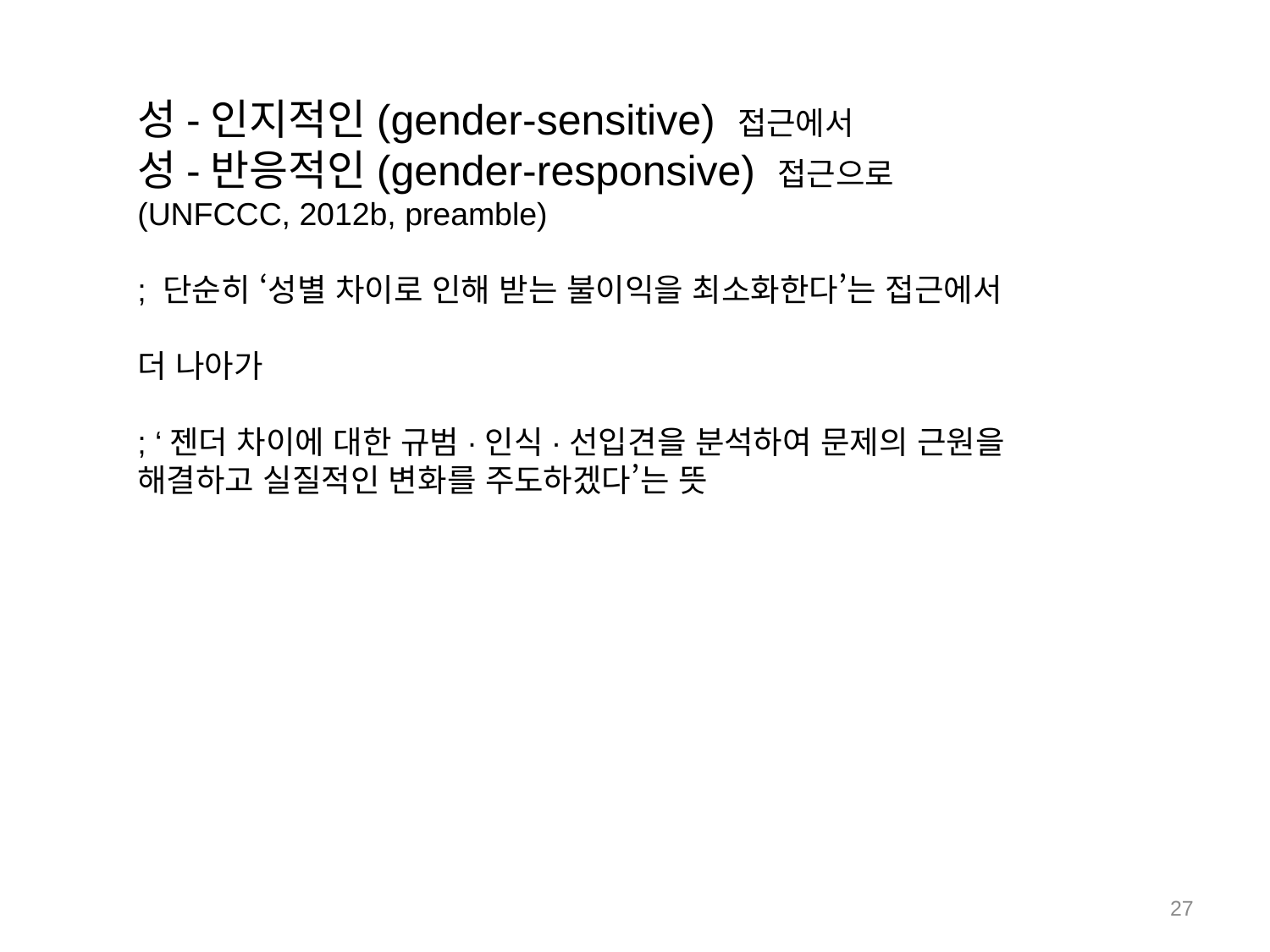

성-인지적인(gender-sensitive) 접근에서
성-반응적인(gender-responsive) 접근으로
(UNFCCC, 2012b, preamble)

; 단순히 ‘성별 차이로 인해 받는 불이익을 최소화한다’는 접근에서

더 나아가

; ‘젠더 차이에 대한 규범·인식·선입견을 분석하여 문제의 근원을 해결하고 실질적인 변화를 주도하겠다’는 뜻
27